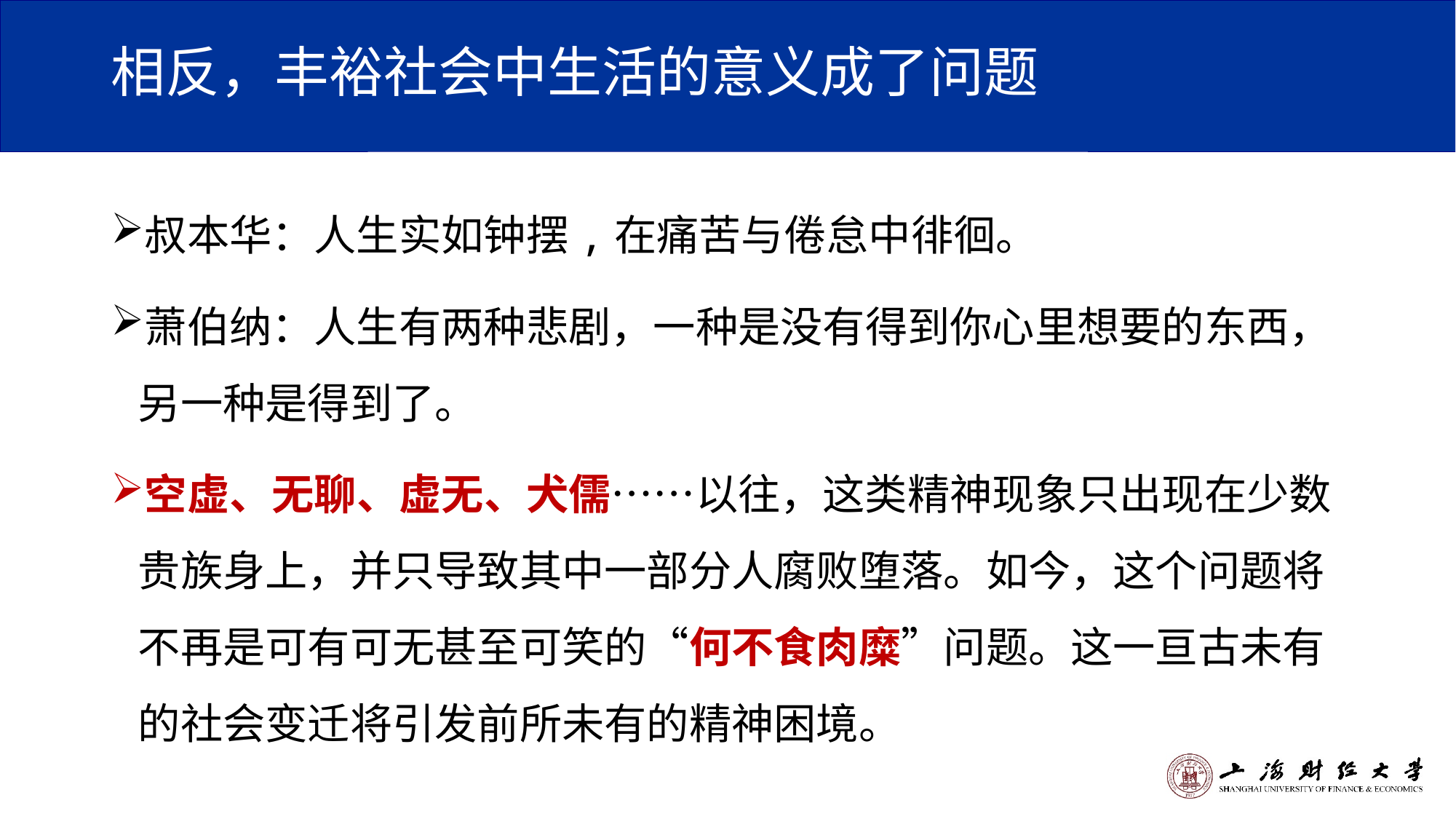

# 相反，丰裕社会中生活的意义成了问题
叔本华：人生实如钟摆,在痛苦与倦怠中徘徊。
萧伯纳：人生有两种悲剧，一种是没有得到你心里想要的东西，另一种是得到了。
空虚、无聊、虚无、犬儒……以往，这类精神现象只出现在少数贵族身上，并只导致其中一部分人腐败堕落。如今，这个问题将不再是可有可无甚至可笑的“何不食肉糜”问题。这一亘古未有的社会变迁将引发前所未有的精神困境。